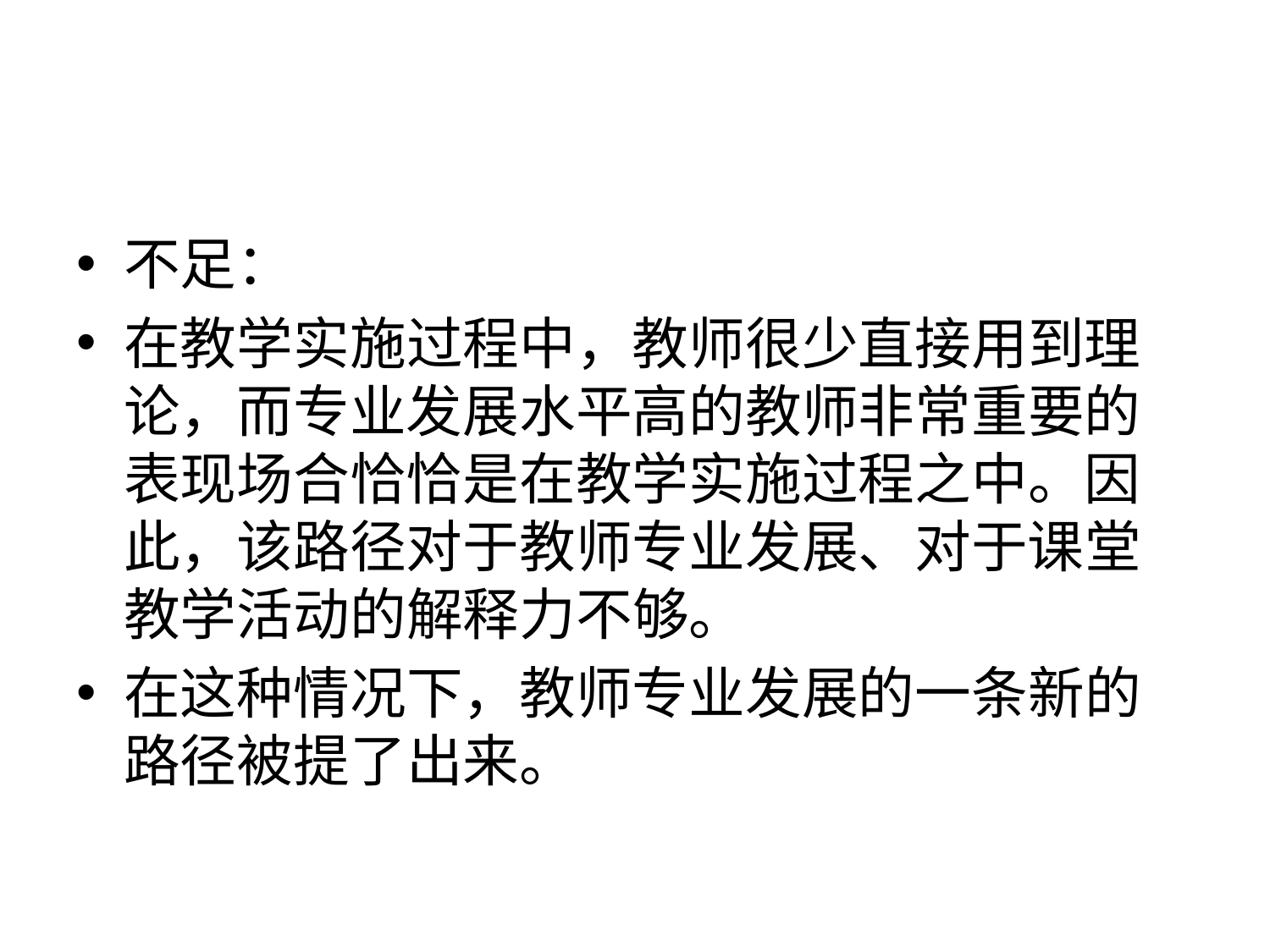

#
不足：
在教学实施过程中，教师很少直接用到理论，而专业发展水平高的教师非常重要的表现场合恰恰是在教学实施过程之中。因此，该路径对于教师专业发展、对于课堂教学活动的解释力不够。
在这种情况下，教师专业发展的一条新的路径被提了出来。